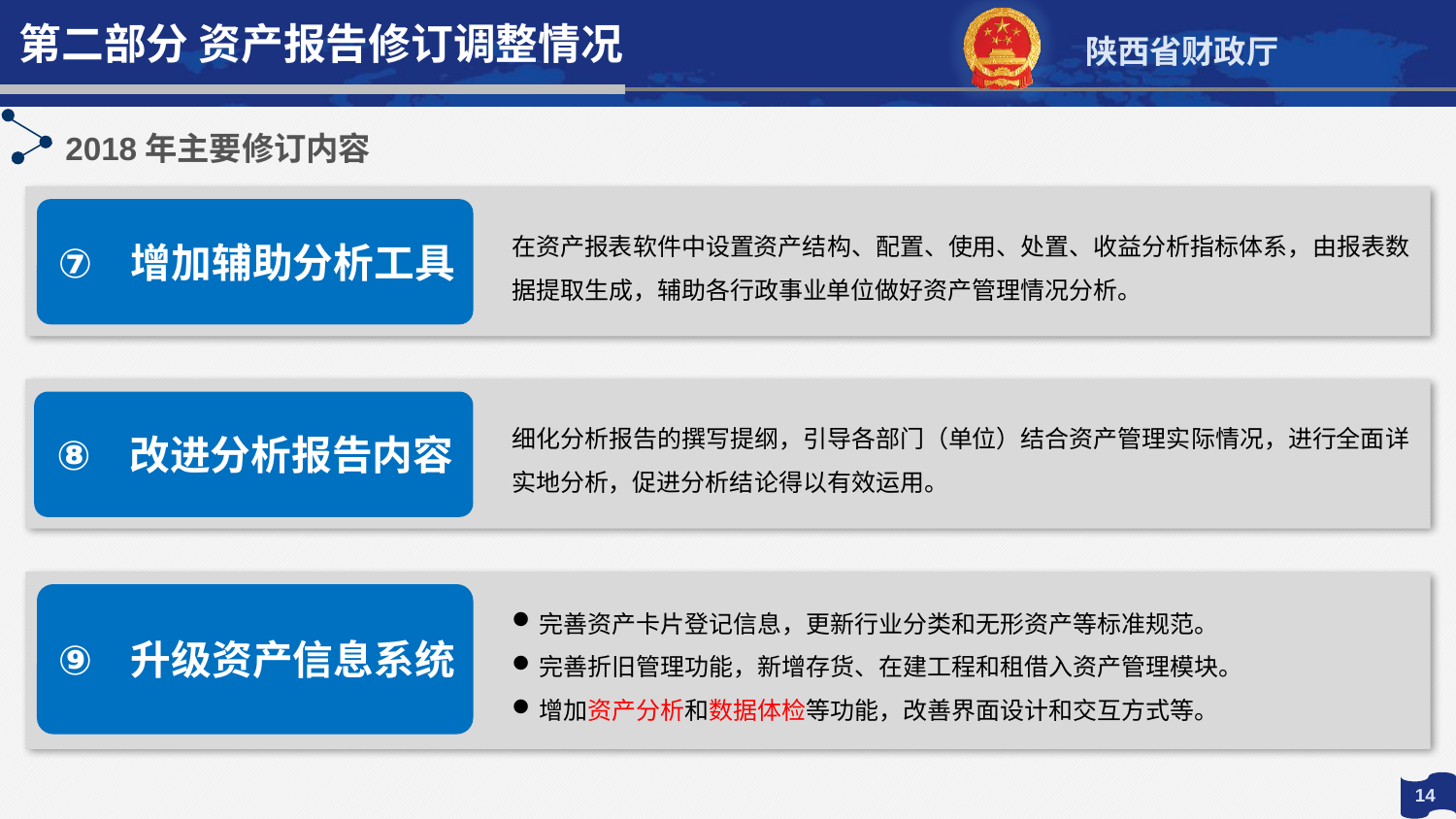

第二部分 资产报告修订调整情况

2018年主要修订内容

增加辅助分析工具
在资产报表软件中设置资产结构、配置、使用、处置、收益分析指标体系，由报表数据提取生成，辅助各行政事业单位做好资产管理情况分析。

改进分析报告内容
细化分析报告的撰写提纲，引导各部门（单位）结合资产管理实际情况，进行全面详实地分析，促进分析结论得以有效运用。

升级资产信息系统
完善资产卡片登记信息，更新行业分类和无形资产等标准规范。
完善折旧管理功能，新增存货、在建工程和租借入资产管理模块。
增加资产分析和数据体检等功能，改善界面设计和交互方式等。